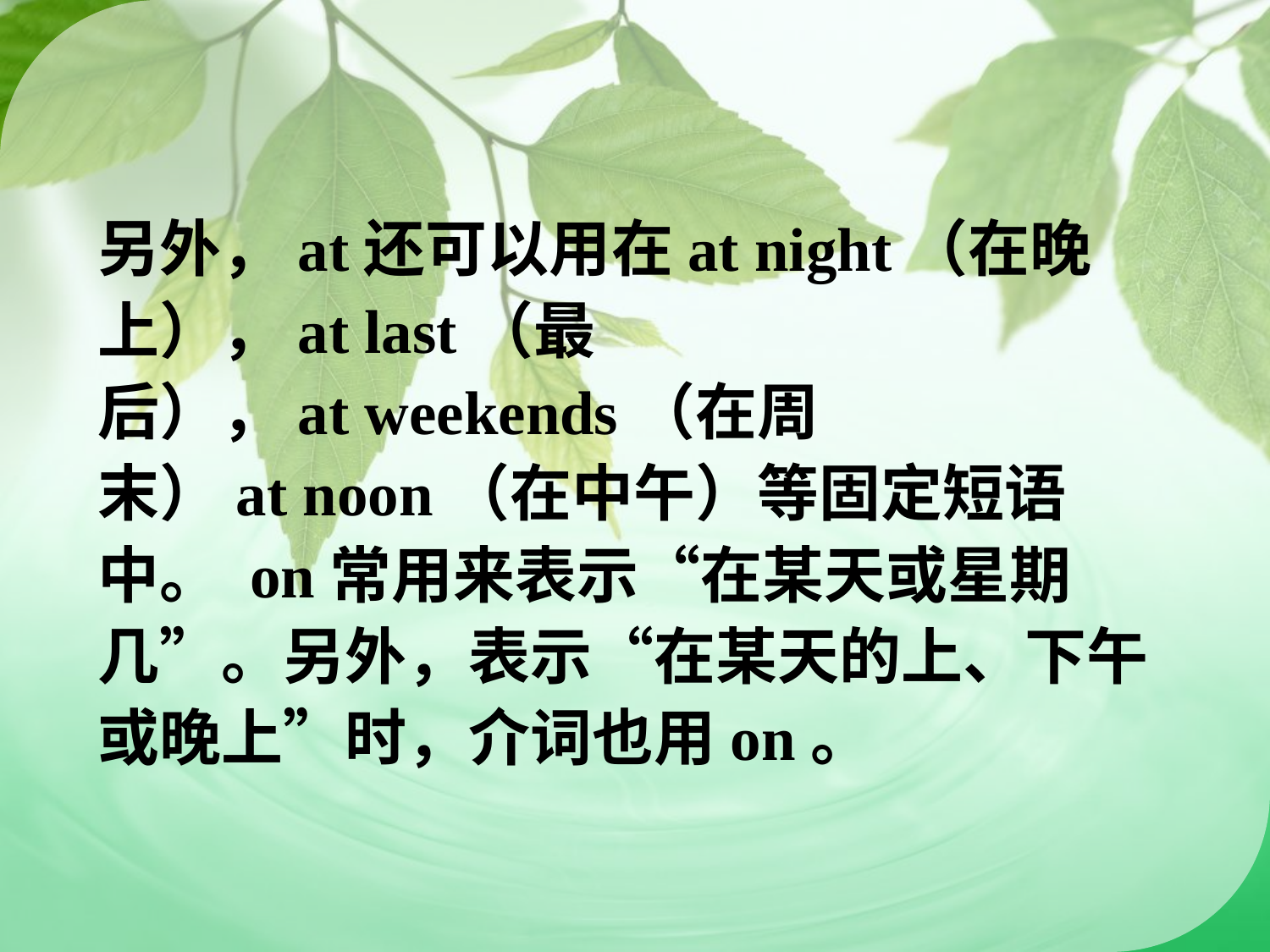

另外，at还可以用在at night（在晚上），at last（最后），at weekends（在周末）at noon（在中午）等固定短语中。 on常用来表示“在某天或星期几”。另外，表示“在某天的上、下午或晚上”时，介词也用on。